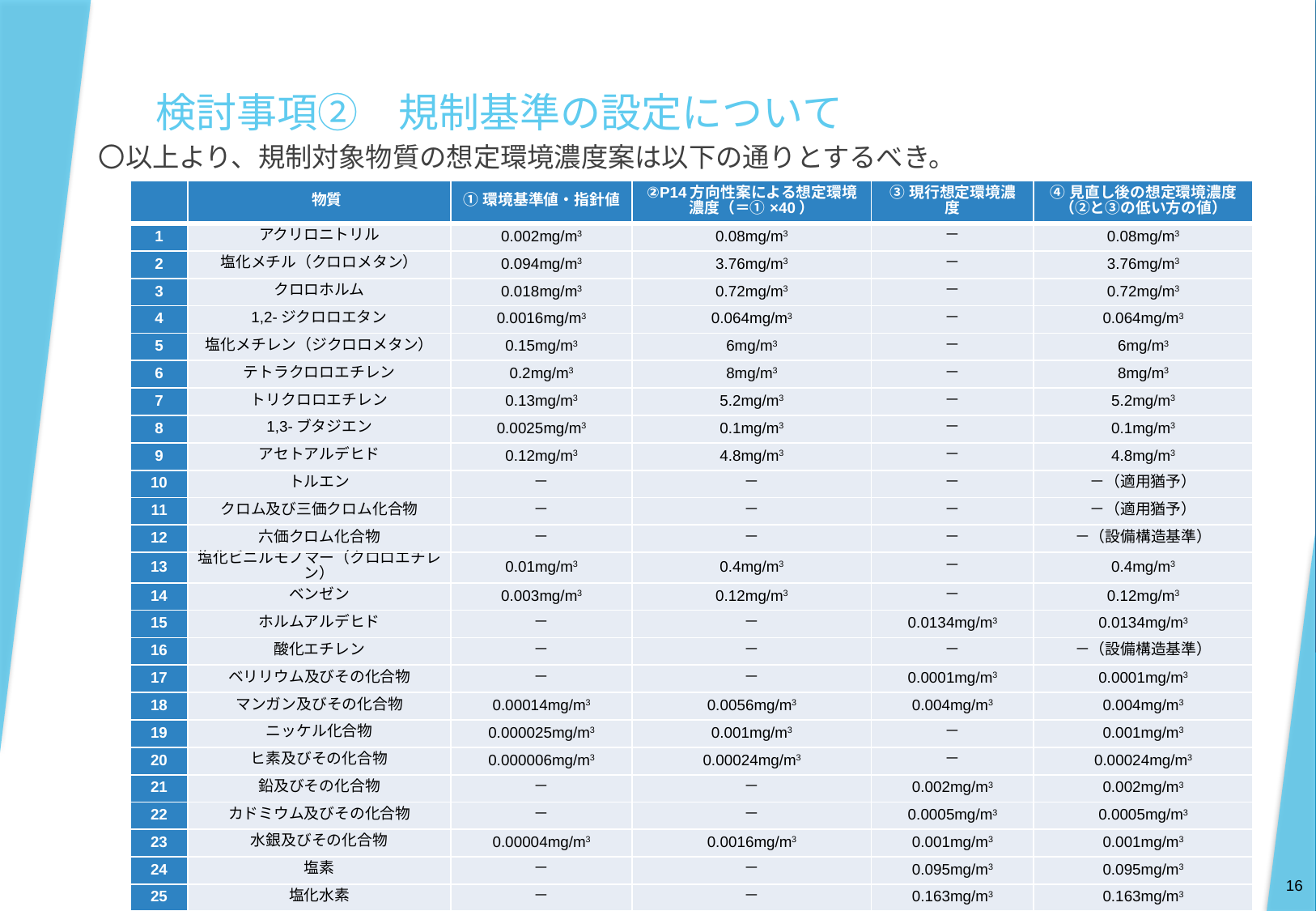

検討事項②　規制基準の設定について

〇以上より、規制対象物質の想定環境濃度案は以下の通りとするべき。
|  | 物質 | ①環境基準値・指針値 | ②P14方向性案による想定環境濃度（＝①×40） | ③現行想定環境濃度 | ④見直し後の想定環境濃度 （②と③の低い方の値） |
| --- | --- | --- | --- | --- | --- |
| 1 | アクリロニトリル | 0.002mg/m3 | 0.08mg/m3 | － | 0.08mg/m3 |
| 2 | 塩化メチル（クロロメタン） | 0.094mg/m3 | 3.76mg/m3 | － | 3.76mg/m3 |
| 3 | クロロホルム | 0.018mg/m3 | 0.72mg/m3 | － | 0.72mg/m3 |
| 4 | 1,2-ジクロロエタン | 0.0016mg/m3 | 0.064mg/m3 | － | 0.064mg/m3 |
| 5 | 塩化メチレン（ジクロロメタン） | 0.15mg/m3 | 6mg/m3 | － | 6mg/m3 |
| 6 | テトラクロロエチレン | 0.2mg/m3 | 8mg/m3 | － | 8mg/m3 |
| 7 | トリクロロエチレン | 0.13mg/m3 | 5.2mg/m3 | － | 5.2mg/m3 |
| 8 | 1,3-ブタジエン | 0.0025mg/m3 | 0.1mg/m3 | － | 0.1mg/m3 |
| 9 | アセトアルデヒド | 0.12mg/m3 | 4.8mg/m3 | － | 4.8mg/m3 |
| 10 | トルエン | － | － | － | －（適用猶予） |
| 11 | クロム及び三価クロム化合物 | － | － | － | －（適用猶予） |
| 12 | 六価クロム化合物 | － | － | － | －（設備構造基準） |
| 13 | 塩化ビニルモノマー（クロロエチレン） | 0.01mg/m3 | 0.4mg/m3 | － | 0.4mg/m3 |
| 14 | ベンゼン | 0.003mg/m3 | 0.12mg/m3 | － | 0.12mg/m3 |
| 15 | ホルムアルデヒド | － | － | 0.0134mg/m3 | 0.0134mg/m3 |
| 16 | 酸化エチレン | － | － | － | －（設備構造基準） |
| 17 | ベリリウム及びその化合物 | － | － | 0.0001mg/m3 | 0.0001mg/m3 |
| 18 | マンガン及びその化合物 | 0.00014mg/m3 | 0.0056mg/m3 | 0.004mg/m3 | 0.004mg/m3 |
| 19 | ニッケル化合物 | 0.000025mg/m3 | 0.001mg/m3 | － | 0.001mg/m3 |
| 20 | ヒ素及びその化合物 | 0.000006mg/m3 | 0.00024mg/m3 | － | 0.00024mg/m3 |
| 21 | 鉛及びその化合物 | － | － | 0.002mg/m3 | 0.002mg/m3 |
| 22 | カドミウム及びその化合物 | － | － | 0.0005mg/m3 | 0.0005mg/m3 |
| 23 | 水銀及びその化合物 | 0.00004mg/m3 | 0.0016mg/m3 | 0.001mg/m3 | 0.001mg/m3 |
| 24 | 塩素 | － | － | 0.095mg/m3 | 0.095mg/m3 |
| 25 | 塩化水素 | － | － | 0.163mg/m3 | 0.163mg/m3 |

16